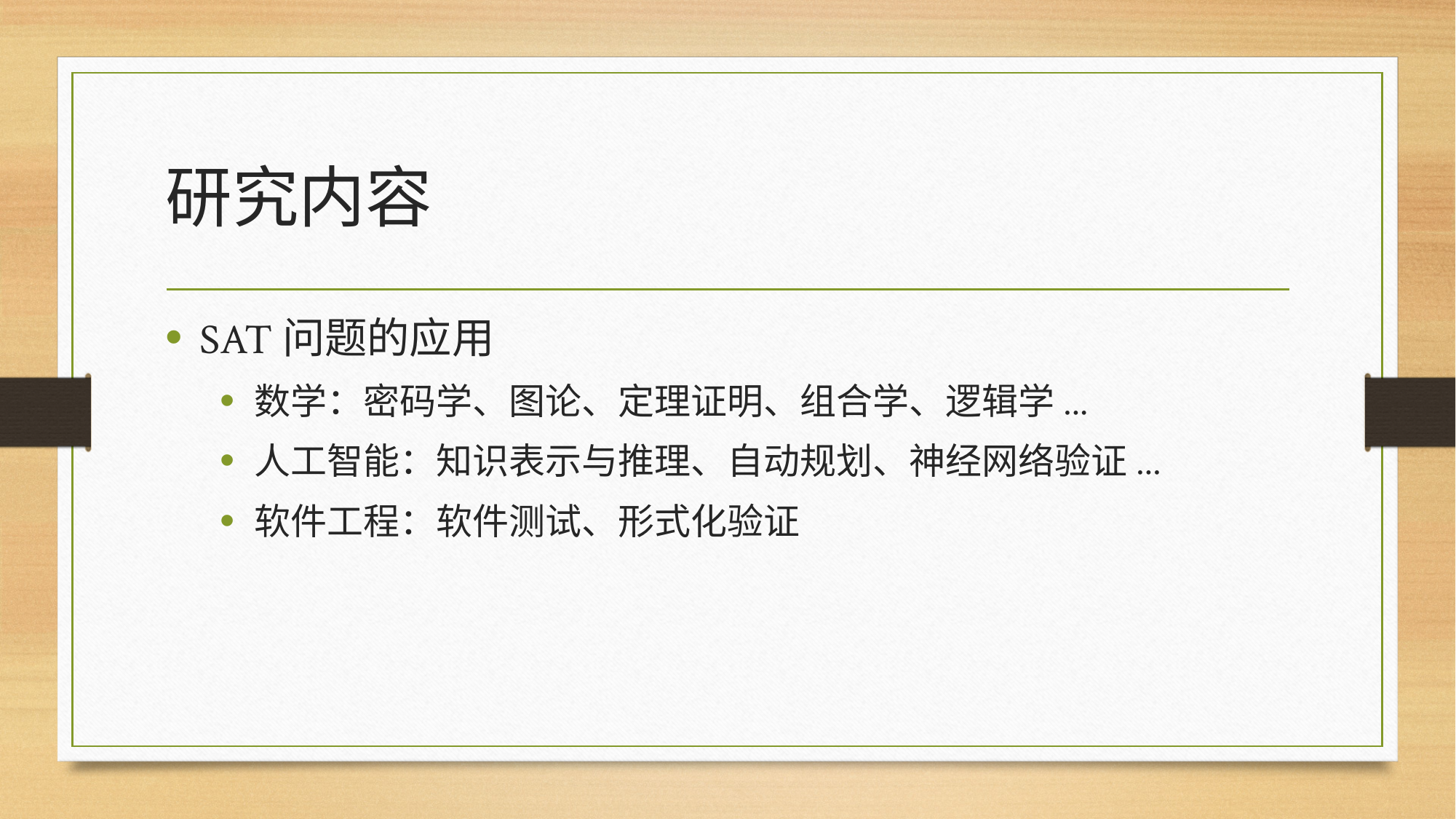

# 研究内容
SAT问题的应用
数学：密码学、图论、定理证明、组合学、逻辑学...
人工智能：知识表示与推理、自动规划、神经网络验证...
软件工程：软件测试、形式化验证